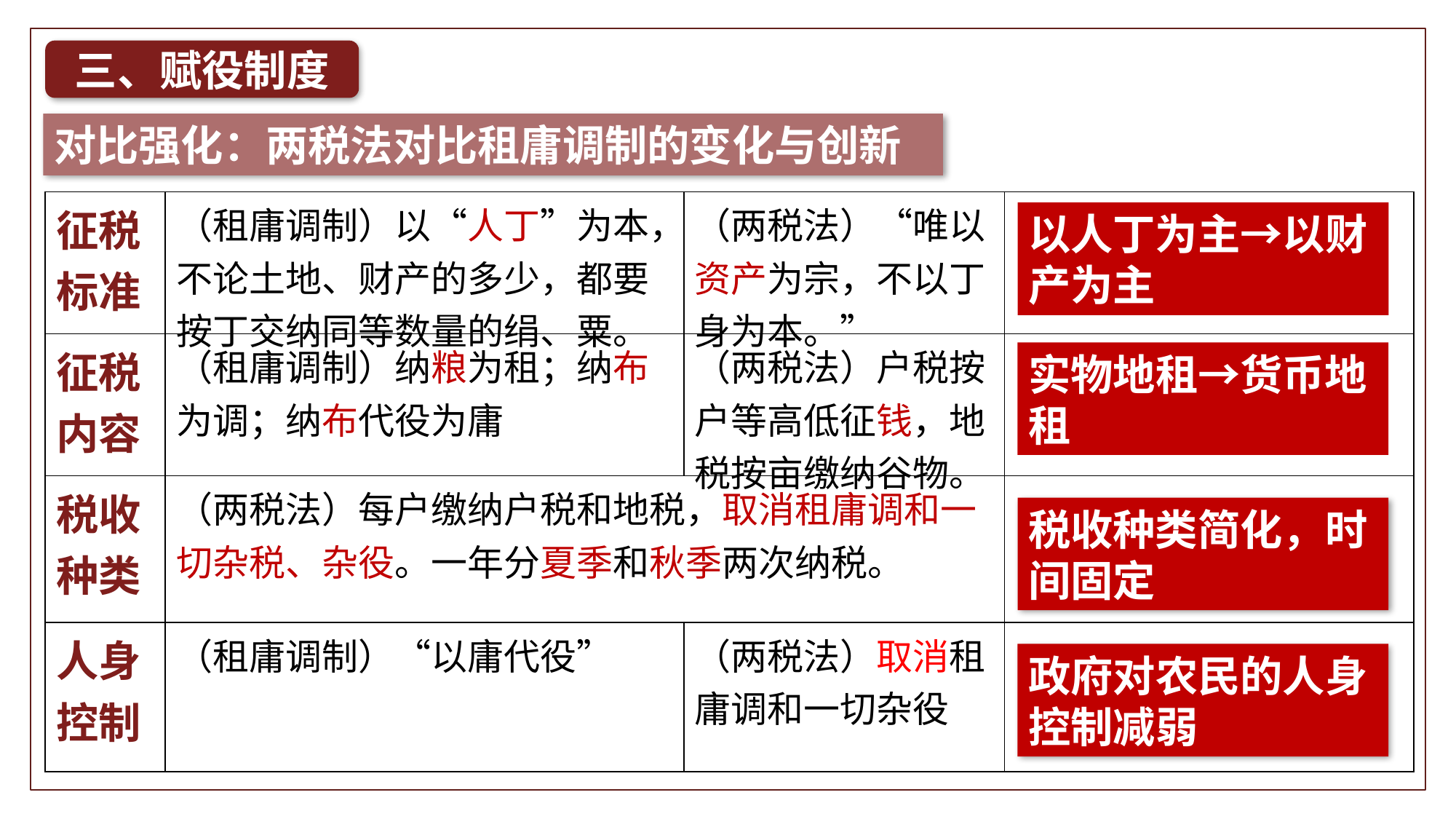

三、赋役制度
对比强化：两税法对比租庸调制的变化与创新
| 征税标准 | （租庸调制）以“人丁”为本，不论土地、财产的多少，都要按丁交纳同等数量的绢、粟。 | （两税法）“唯以资产为宗，不以丁身为本。” |  |
| --- | --- | --- | --- |
| 征税内容 | （租庸调制）纳粮为租；纳布为调；纳布代役为庸 | （两税法）户税按户等高低征钱，地税按亩缴纳谷物。 |  |
| 税收种类 | （两税法）每户缴纳户税和地税，取消租庸调和一切杂税、杂役。一年分夏季和秋季两次纳税。 |  |  |
| 人身控制 | （租庸调制）“以庸代役” | （两税法）取消租庸调和一切杂役 |  |
以人丁为主→以财产为主
实物地租→货币地租
税收种类简化，时间固定
政府对农民的人身控制减弱